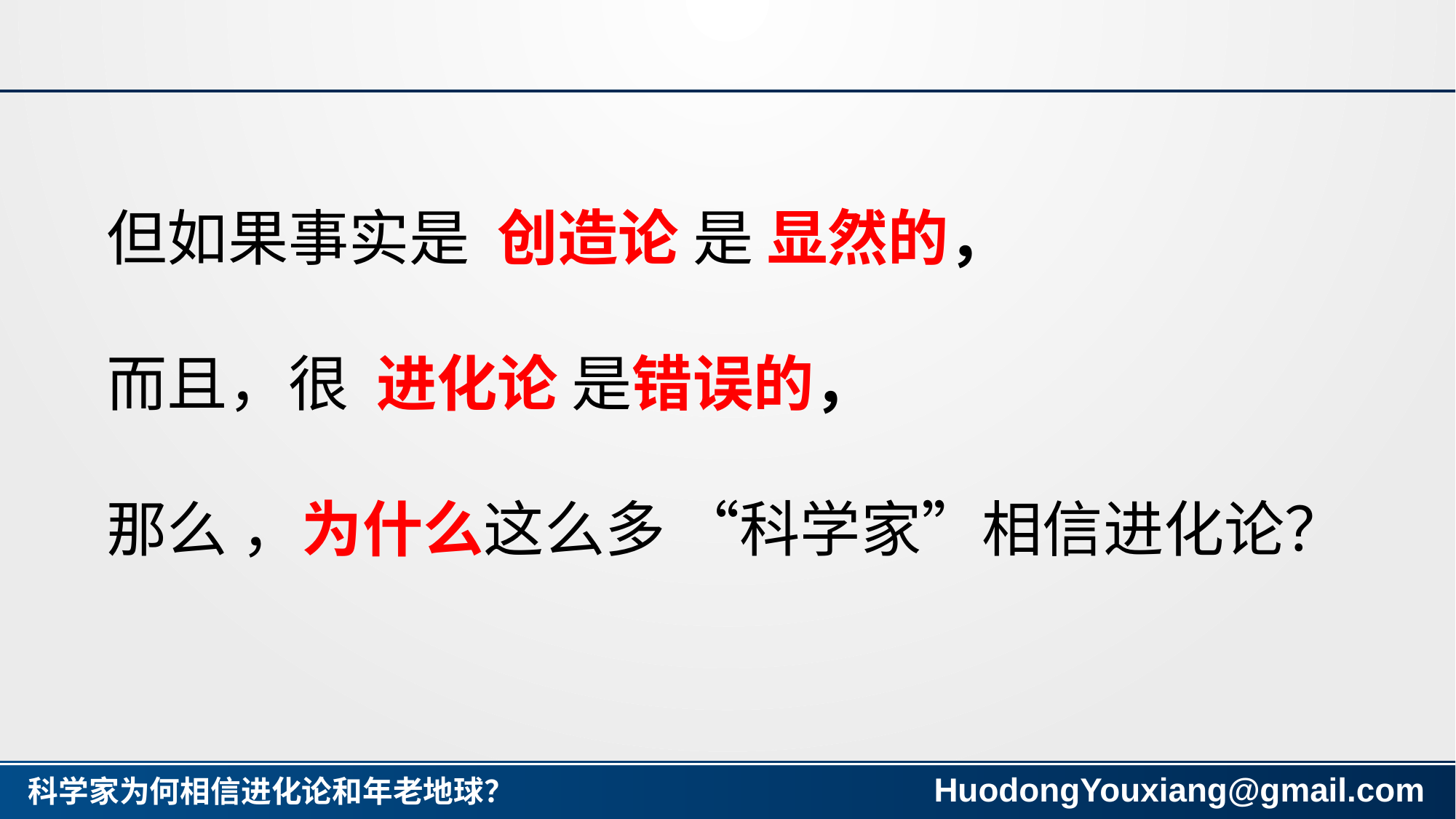

#
但如果事实是  创造论 是 显然的，

而且，很  进化论 是错误的，

那么 ，为什么这么多 “科学家”相信进化论？